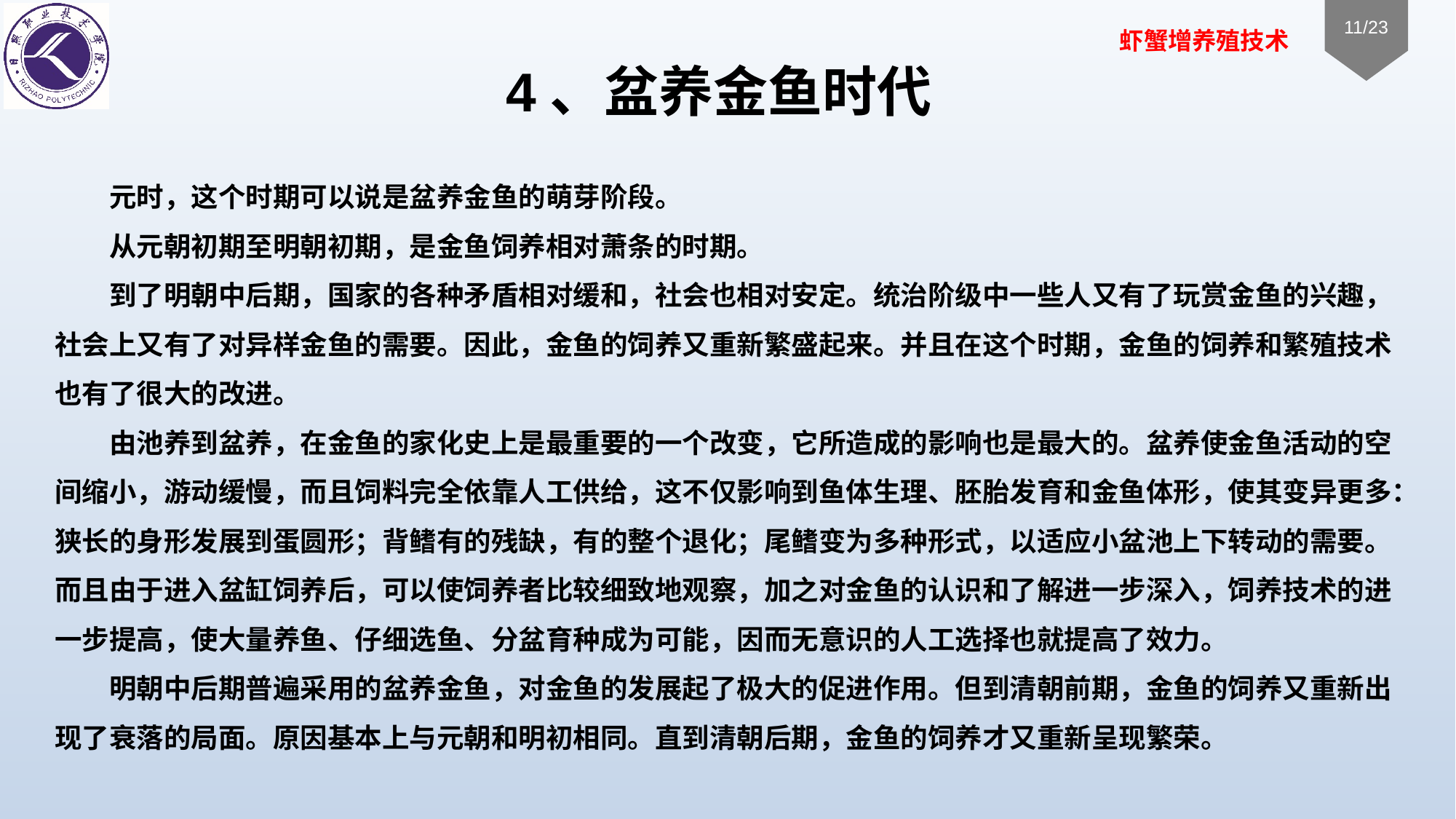

# 4、盆养金鱼时代
元时，这个时期可以说是盆养金鱼的萌芽阶段。
从元朝初期至明朝初期，是金鱼饲养相对萧条的时期。
到了明朝中后期，国家的各种矛盾相对缓和，社会也相对安定。统治阶级中一些人又有了玩赏金鱼的兴趣，社会上又有了对异样金鱼的需要。因此，金鱼的饲养又重新繁盛起来。并且在这个时期，金鱼的饲养和繁殖技术也有了很大的改进。
由池养到盆养，在金鱼的家化史上是最重要的一个改变，它所造成的影响也是最大的。盆养使金鱼活动的空间缩小，游动缓慢，而且饲料完全依靠人工供给，这不仅影响到鱼体生理、胚胎发育和金鱼体形，使其变异更多：狭长的身形发展到蛋圆形；背鳍有的残缺，有的整个退化；尾鳍变为多种形式，以适应小盆池上下转动的需要。而且由于进入盆缸饲养后，可以使饲养者比较细致地观察，加之对金鱼的认识和了解进一步深入，饲养技术的进一步提高，使大量养鱼、仔细选鱼、分盆育种成为可能，因而无意识的人工选择也就提高了效力。
明朝中后期普遍采用的盆养金鱼，对金鱼的发展起了极大的促进作用。但到清朝前期，金鱼的饲养又重新出现了衰落的局面。原因基本上与元朝和明初相同。直到清朝后期，金鱼的饲养才又重新呈现繁荣。